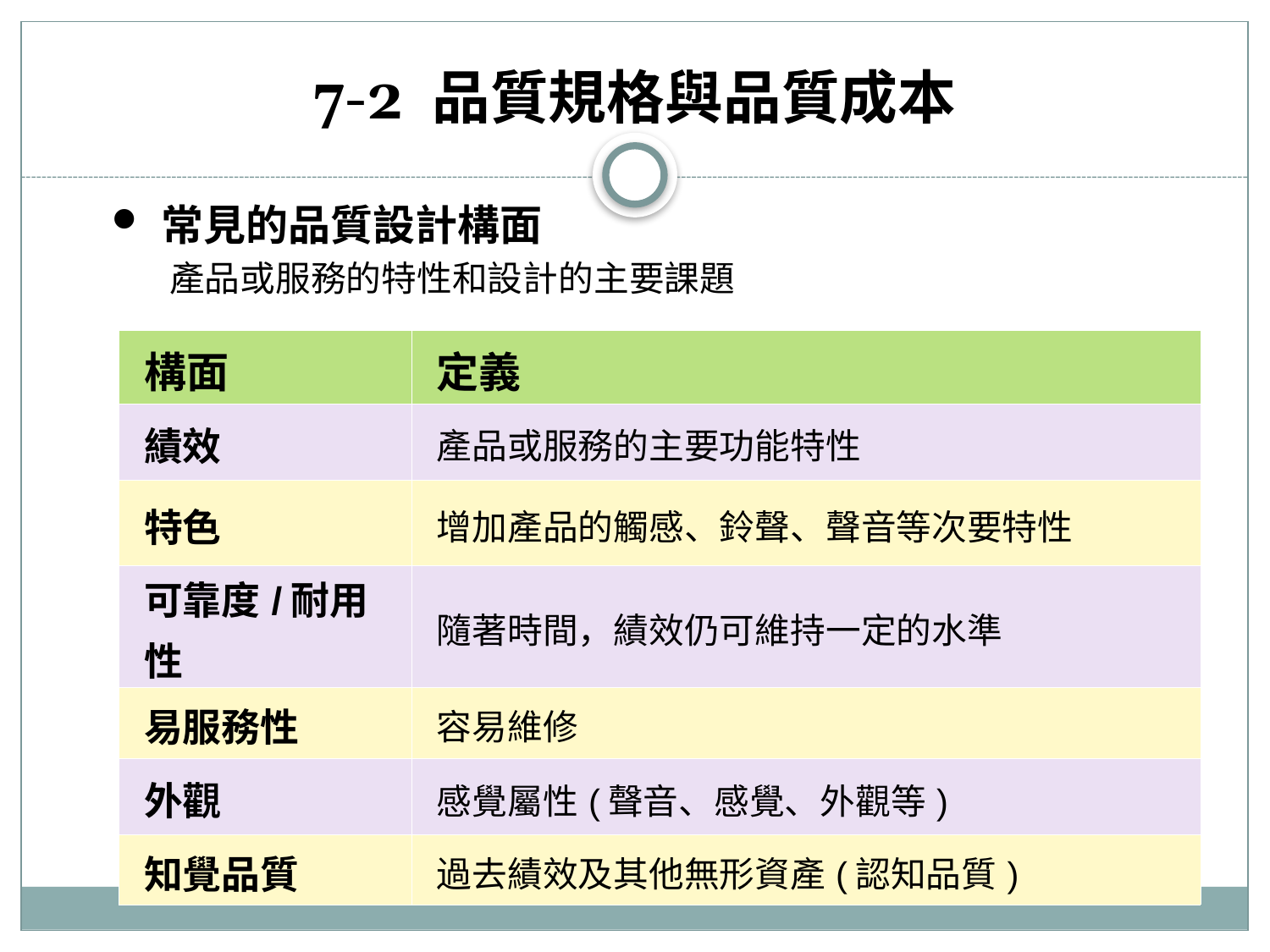

# 7-2 品質規格與品質成本
常見的品質設計構面
     產品或服務的特性和設計的主要課題
| 構面 | 定義 |
| --- | --- |
| 績效 | 產品或服務的主要功能特性 |
| 特色 | 增加產品的觸感、鈴聲、聲音等次要特性 |
| 可靠度/耐用性 | 隨著時間，績效仍可維持一定的水準 |
| 易服務性 | 容易維修 |
| 外觀 | 感覺屬性(聲音、感覺、外觀等) |
| 知覺品質 | 過去績效及其他無形資產(認知品質) |